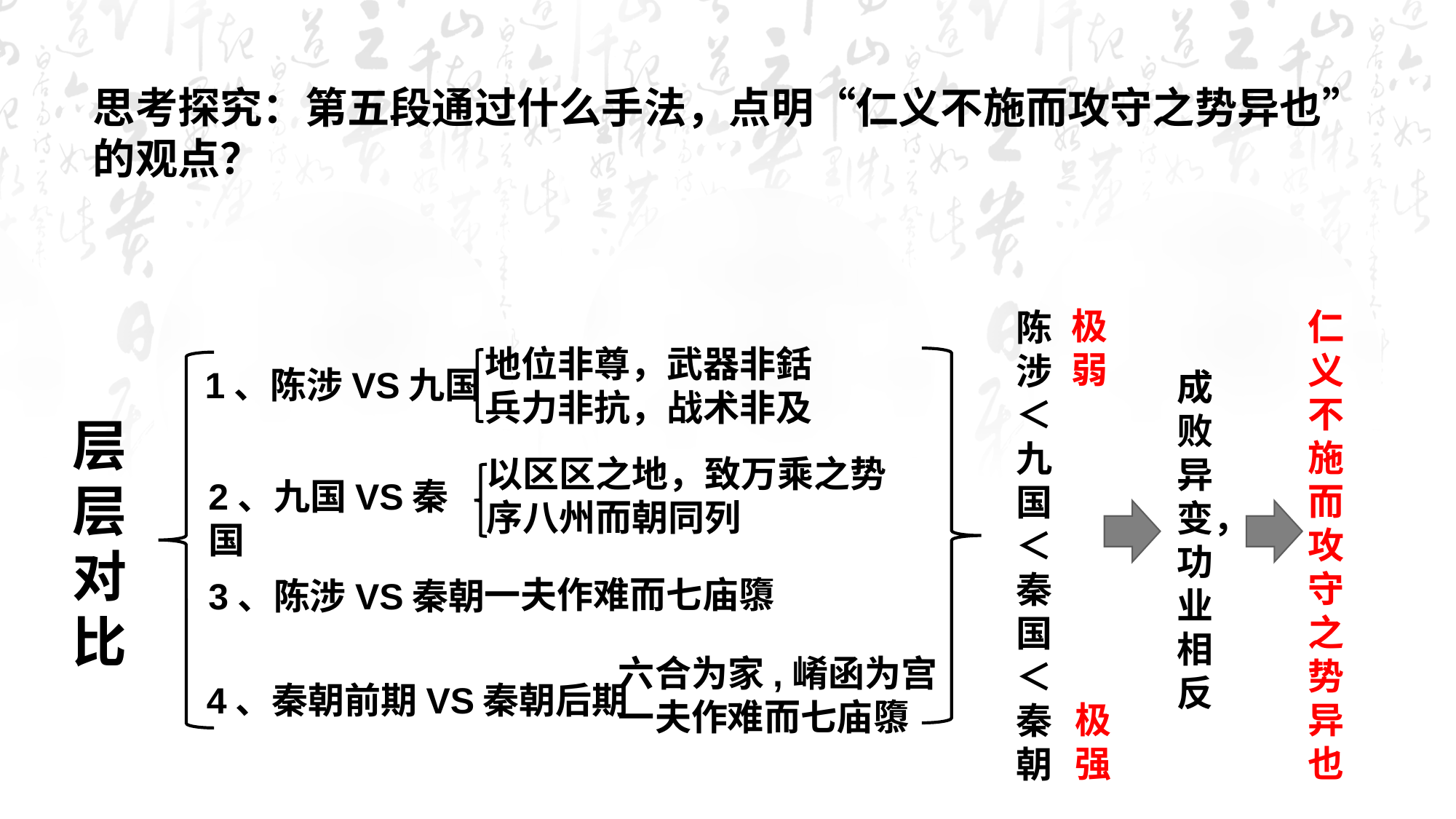

思考探究：第五段通过什么手法，点明“仁义不施而攻守之势异也”的观点？
极弱
仁义不施而攻守之势异也
陈涉＜九国＜秦国＜
秦朝
地位非尊，武器非銛
兵力非抗，战术非及

1、陈涉VS九国
成败异变，功业相反
层层对比
以区区之地，致万乘之势
序八州而朝同列

2、九国VS秦国

一夫作难而七庙隳
3、陈涉VS秦朝
六合为家,崤函为宫
一夫作难而七庙隳
4、秦朝前期VS秦朝后期
极强